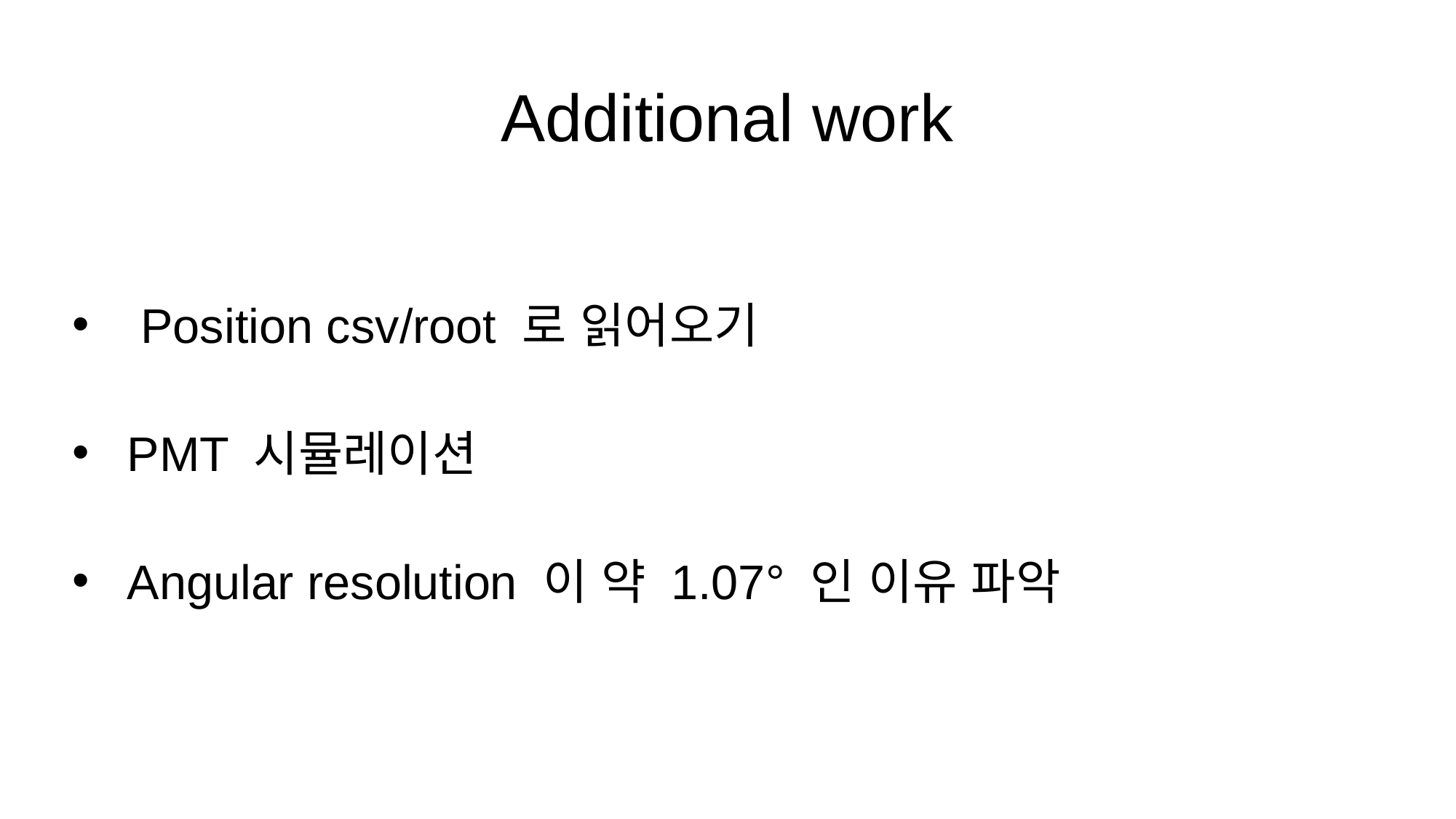

# Additional work

Position csv/root 로 읽어오기

PMT 시뮬레이션

Angular resolution 이 약 1.07° 인 이유 파악